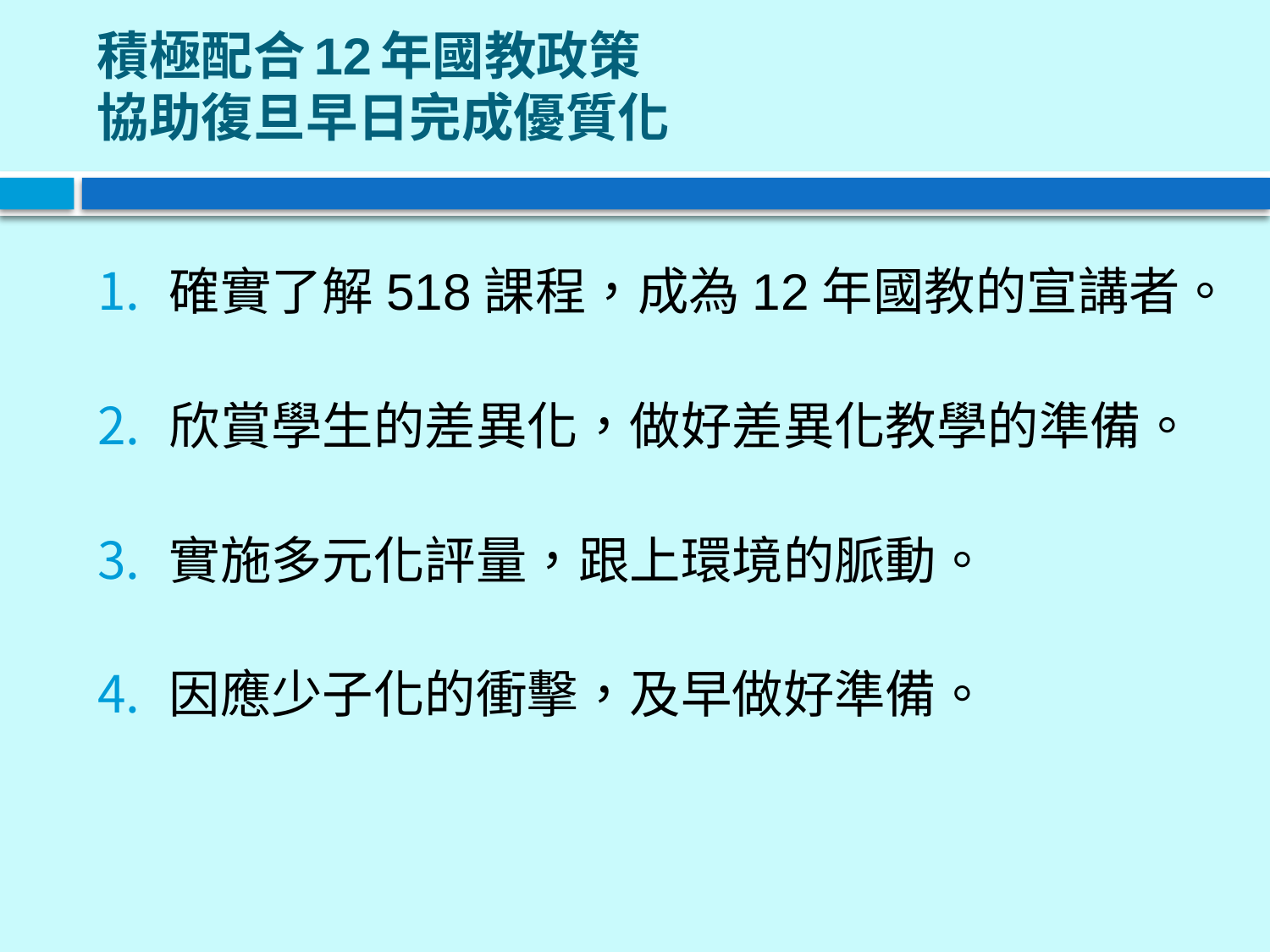

# 積極配合12年國教政策 協助復旦早日完成優質化
確實了解518課程，成為12年國教的宣講者。
欣賞學生的差異化，做好差異化教學的準備。
實施多元化評量，跟上環境的脈動。
因應少子化的衝擊，及早做好準備。